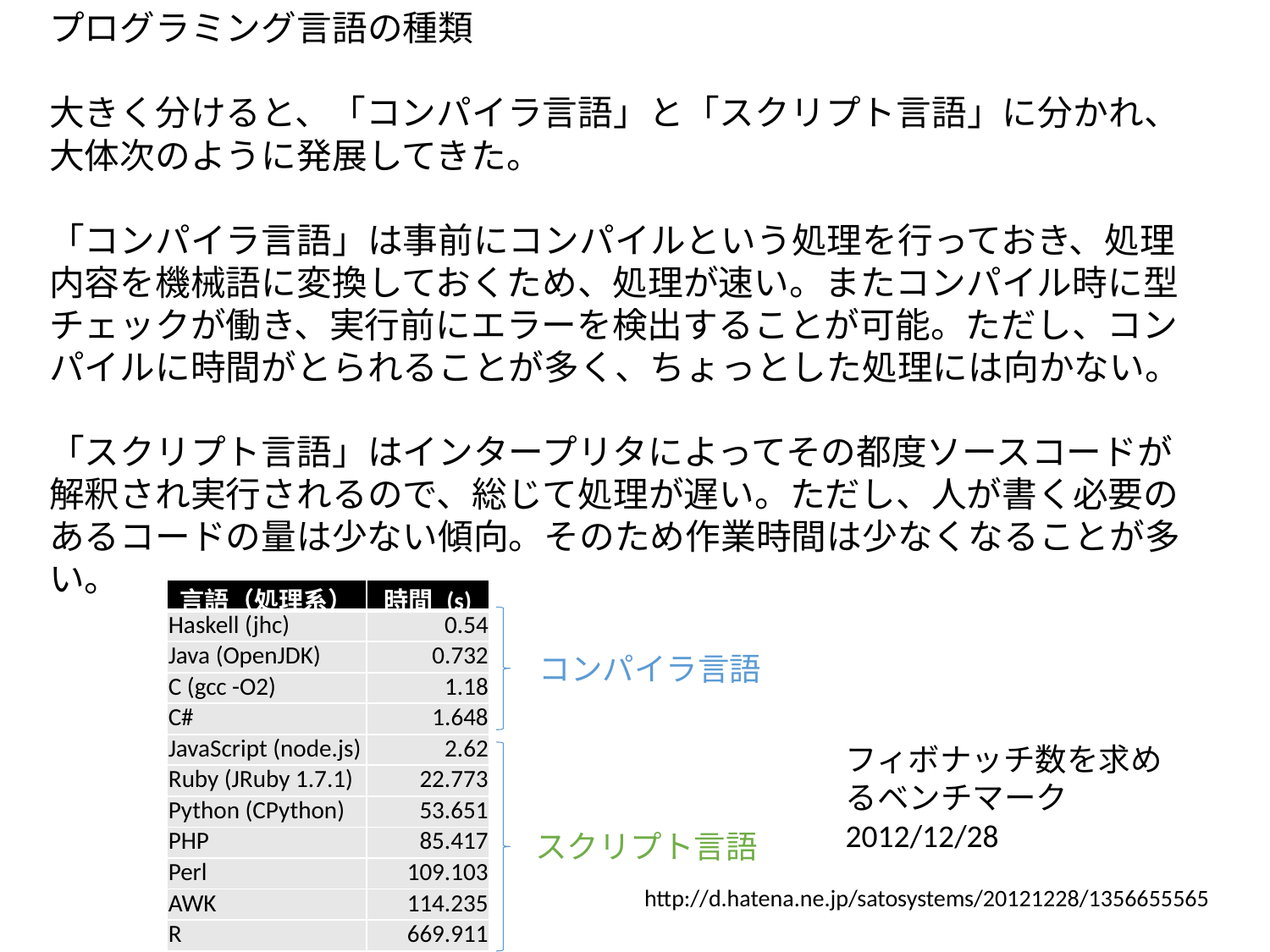

プログラミング言語の種類

大きく分けると、「コンパイラ言語」と「スクリプト言語」に分かれ、大体次のように発展してきた。

「コンパイラ言語」は事前にコンパイルという処理を行っておき、処理内容を機械語に変換しておくため、処理が速い。またコンパイル時に型チェックが働き、実行前にエラーを検出することが可能。ただし、コンパイルに時間がとられることが多く、ちょっとした処理には向かない。

「スクリプト言語」はインタープリタによってその都度ソースコードが解釈され実行されるので、総じて処理が遅い。ただし、人が書く必要のあるコードの量は少ない傾向。そのため作業時間は少なくなることが多い。

| 言語（処理系） | 時間 (s) |
| --- | --- |
| Haskell (jhc) | 0.54 |
| Java (OpenJDK) | 0.732 |
| C (gcc -O2) | 1.18 |
| C# | 1.648 |
| JavaScript (node.js) | 2.62 |
| Ruby (JRuby 1.7.1) | 22.773 |
| Python (CPython) | 53.651 |
| PHP | 85.417 |
| Perl | 109.103 |
| AWK | 114.235 |
| R | 669.911 |

コンパイラ言語
フィボナッチ数を求めるベンチマーク　2012/12/28

スクリプト言語
http://d.hatena.ne.jp/satosystems/20121228/1356655565